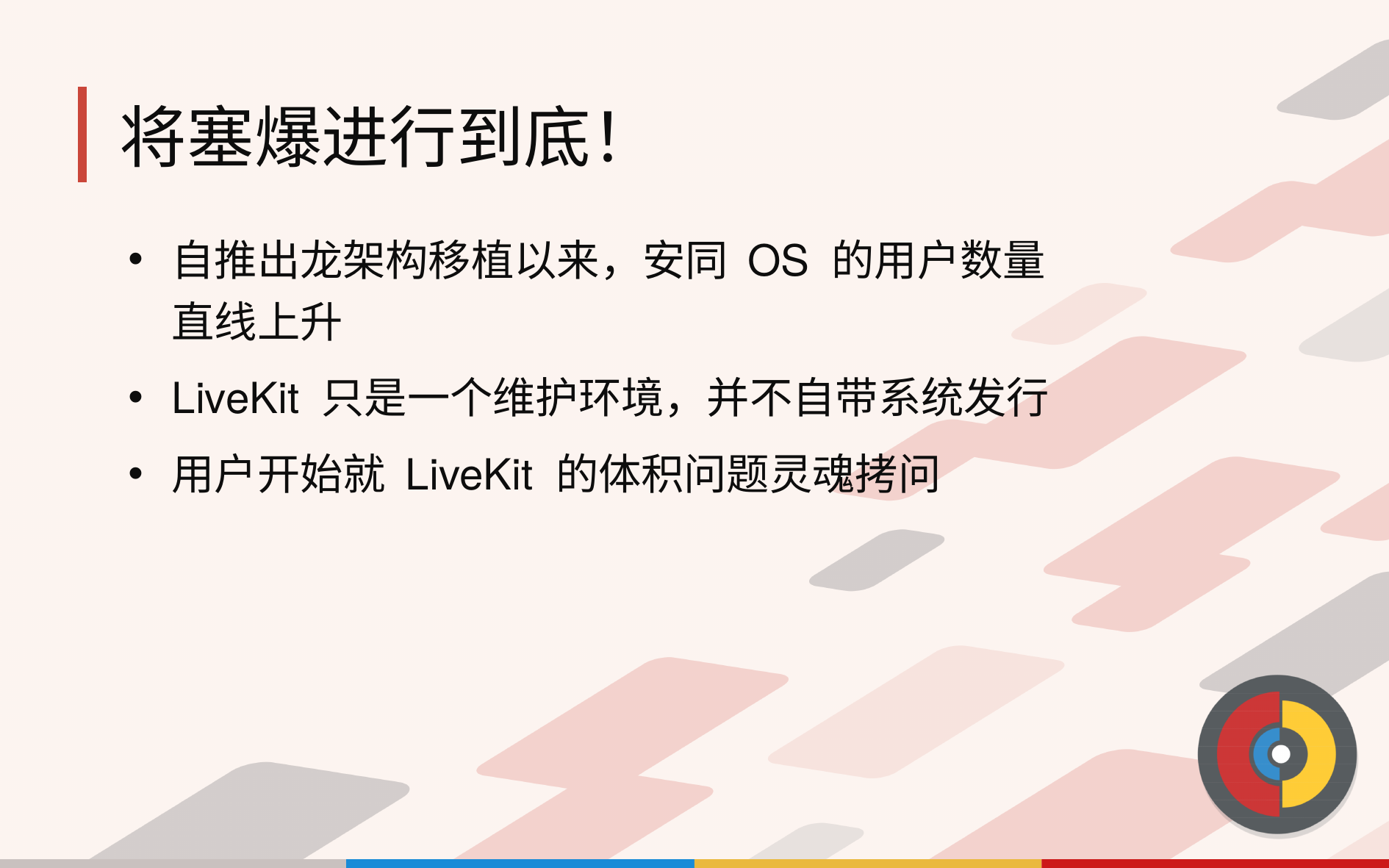

# 将塞爆进行到底！
自推出龙架构移植以来，安同 OS 的用户数量直线上升
LiveKit 只是一个维护环境，并不自带系统发行
用户开始就 LiveKit 的体积问题灵魂拷问